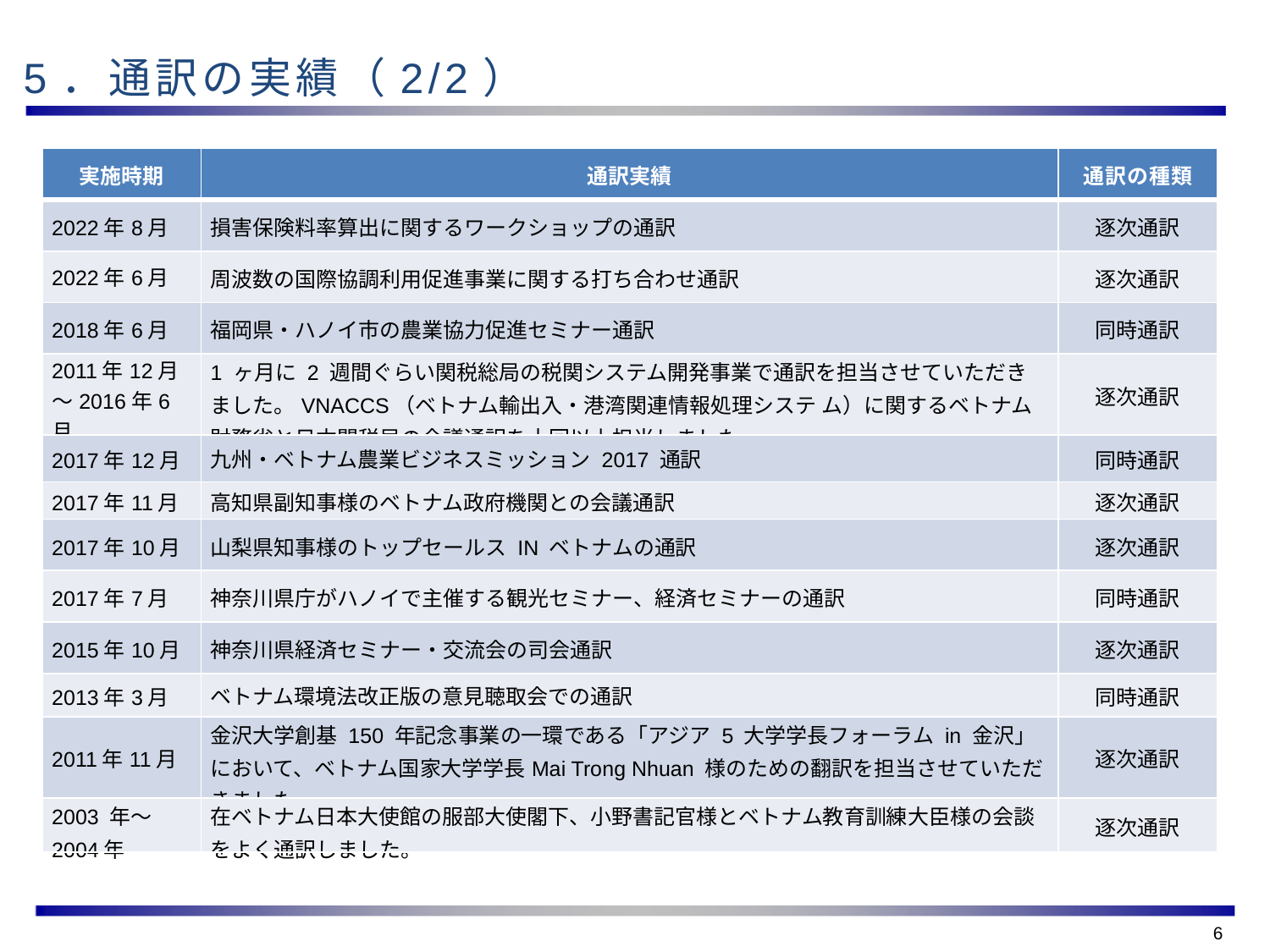

# 5．通訳の実績（2/2）
| 実施時期 | 通訳実績 | 通訳の種類 |
| --- | --- | --- |
| 2022年8月 | 損害保険料率算出に関するワークショップの通訳 | 逐次通訳 |
| 2022年6月 | 周波数の国際協調利用促進事業に関する打ち合わせ通訳 | 逐次通訳 |
| 2018年6月 | 福岡県・ハノイ市の農業協力促進セミナー通訳 | 同時通訳 |
| 2011年12月～2016年6月 | 1 ヶ月に 2 週間ぐらい関税総局の税関システム開発事業で通訳を担当させていただきました。VNACCS（ベトナム輸出入・港湾関連情報処理システ ム）に関するベトナム財務省と日本関税局の会議通訳を十回以上担当しました。 | 逐次通訳 |
| 2017年12月 | 九州・ベトナム農業ビジネスミッション 2017 通訳 | 同時通訳 |
| 2017年11月 | 高知県副知事様のベトナム政府機関との会議通訳 | 逐次通訳 |
| 2017年10月 | 山梨県知事様のトップセールス IN ベトナムの通訳 | 逐次通訳 |
| 2017年7月 | 神奈川県庁がハノイで主催する観光セミナー、経済セミナーの通訳 | 同時通訳 |
| 2015年10月 | 神奈川県経済セミナー・交流会の司会通訳 | 逐次通訳 |
| 2013年3月 | ベトナム環境法改正版の意見聴取会での通訳 | 同時通訳 |
| 2011年11月 | 金沢大学創基 150 年記念事業の一環である「アジア 5 大学学長フォーラム in 金沢」において、ベトナム国家大学学長Mai Trong Nhuan 様のための翻訳を担当させていただきました。 | 逐次通訳 |
| 2003 年～2004年 | 在ベトナム日本大使館の服部大使閣下、小野書記官様とベトナム教育訓練大臣様の会談をよく通訳しました。 | 逐次通訳 |
6